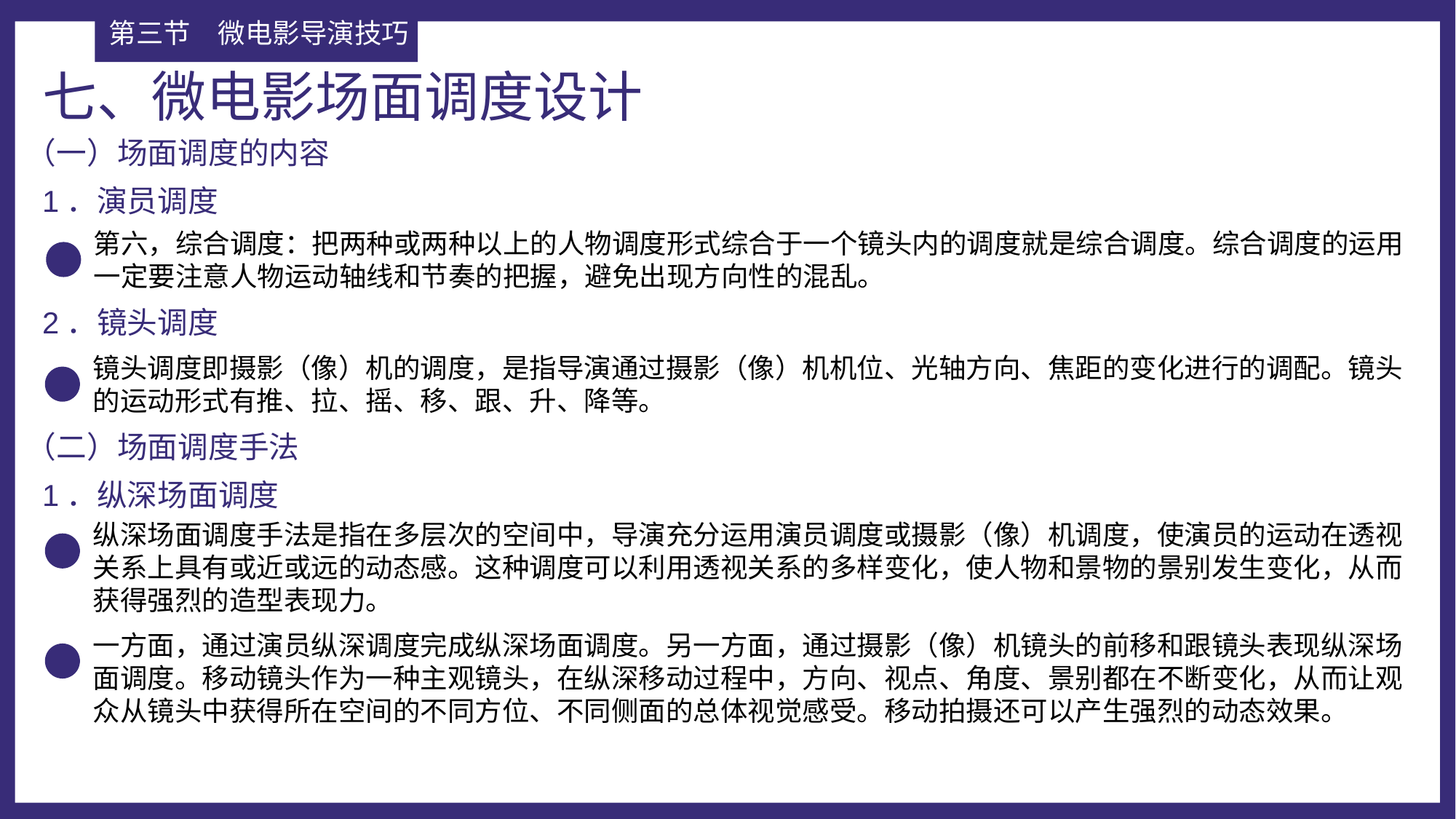

第三节	微电影导演技巧
七、微电影场面调度设计
（一）场面调度的内容
1．演员调度
第六，综合调度：把两种或两种以上的人物调度形式综合于一个镜头内的调度就是综合调度。综合调度的运用一定要注意人物运动轴线和节奏的把握，避免出现方向性的混乱。

2．镜头调度
镜头调度即摄影（像）机的调度，是指导演通过摄影（像）机机位、光轴方向、焦距的变化进行的调配。镜头的运动形式有推、拉、摇、移、跟、升、降等。

（二）场面调度手法
1．纵深场面调度
纵深场面调度手法是指在多层次的空间中，导演充分运用演员调度或摄影（像）机调度，使演员的运动在透视关系上具有或近或远的动态感。这种调度可以利用透视关系的多样变化，使人物和景物的景别发生变化，从而获得强烈的造型表现力。

一方面，通过演员纵深调度完成纵深场面调度。另一方面，通过摄影（像）机镜头的前移和跟镜头表现纵深场面调度。移动镜头作为一种主观镜头，在纵深移动过程中，方向、视点、角度、景别都在不断变化，从而让观众从镜头中获得所在空间的不同方位、不同侧面的总体视觉感受。移动拍摄还可以产生强烈的动态效果。